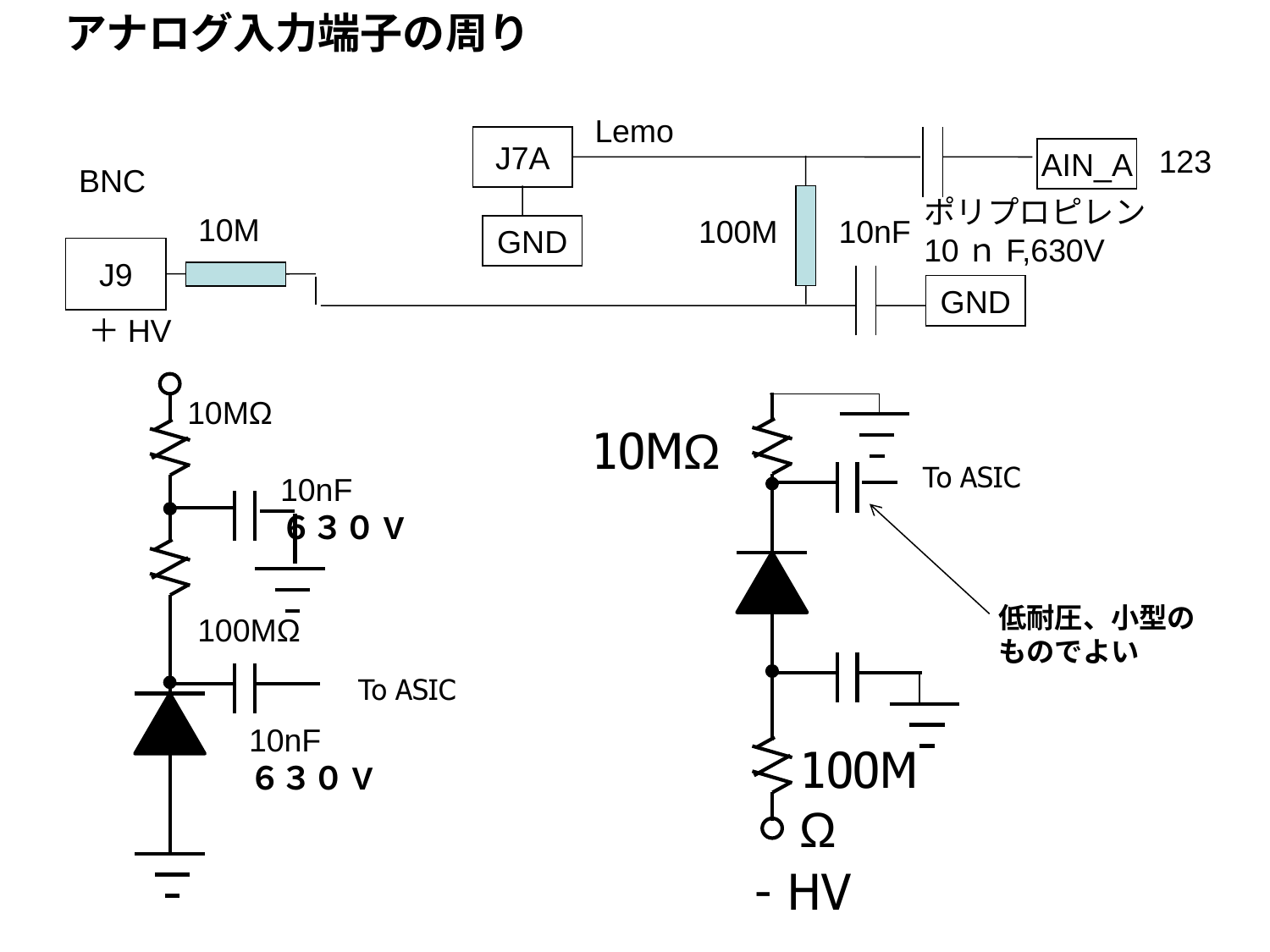

# アナログ入力端子の周り
Lemo
J7A
AIN_A

ポリプロピレン
10ｎF,630V
100M
GND

10nF
GND

123
BNC

J9
10M

＋HV

10MΩ
10MΩ
To ASIC

低耐圧、小型の
ものでよい

100MΩ

- HV
10nF
６３０V

100MΩ
To ASIC

10nF
６３０V